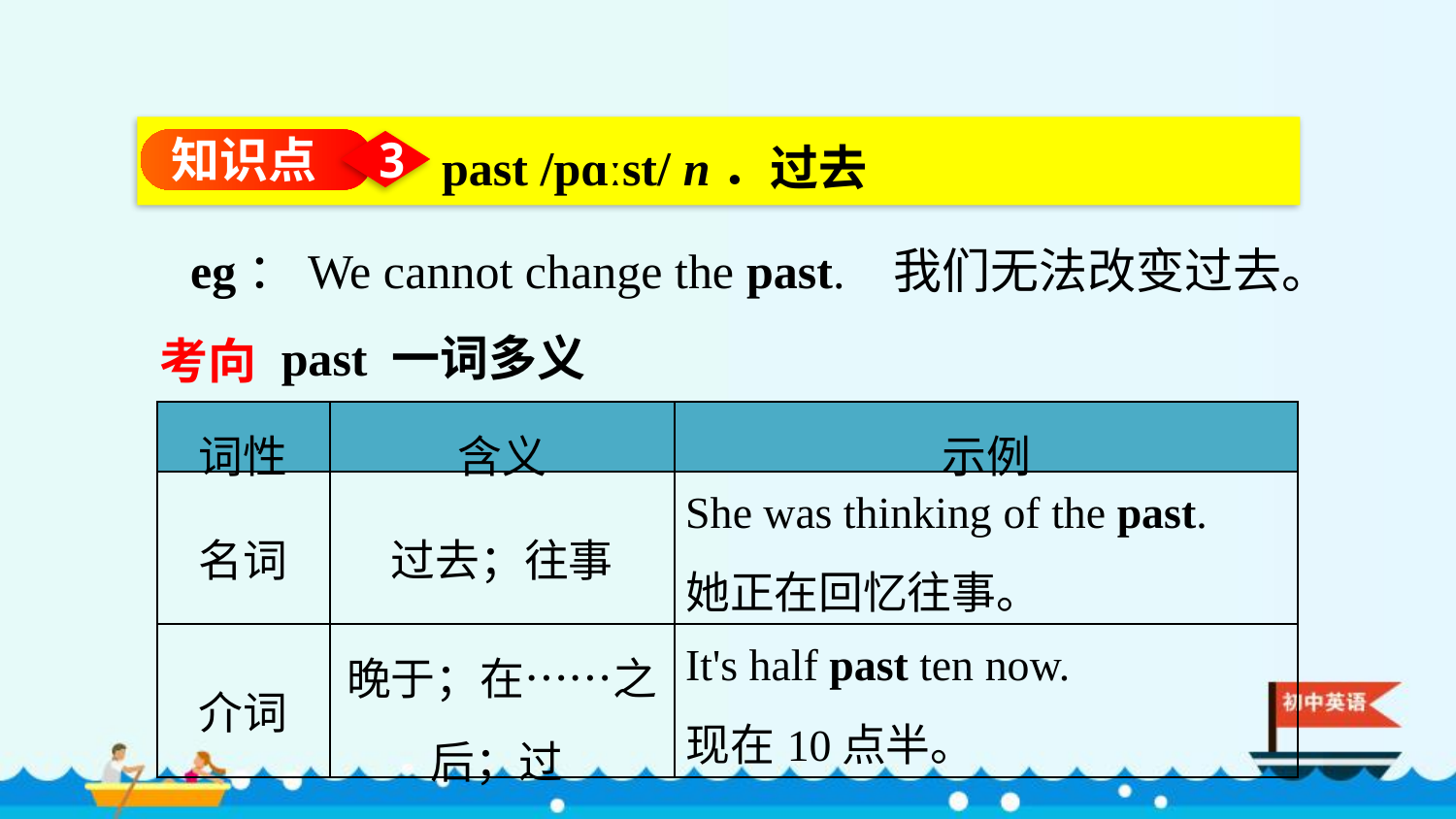

past /pɑːst/ n．过去

知识点

3
eg：We cannot change the past.   我们无法改变过去。
past 一词多义
考向
| 词性 | 含义 | 示例 |
| --- | --- | --- |
| 名词 | 过去；往事 | She was thinking of the past. 她正在回忆往事。 |
| 介词 | 晚于；在……之后；过 | It's half past ten now. 现在10点半。 |